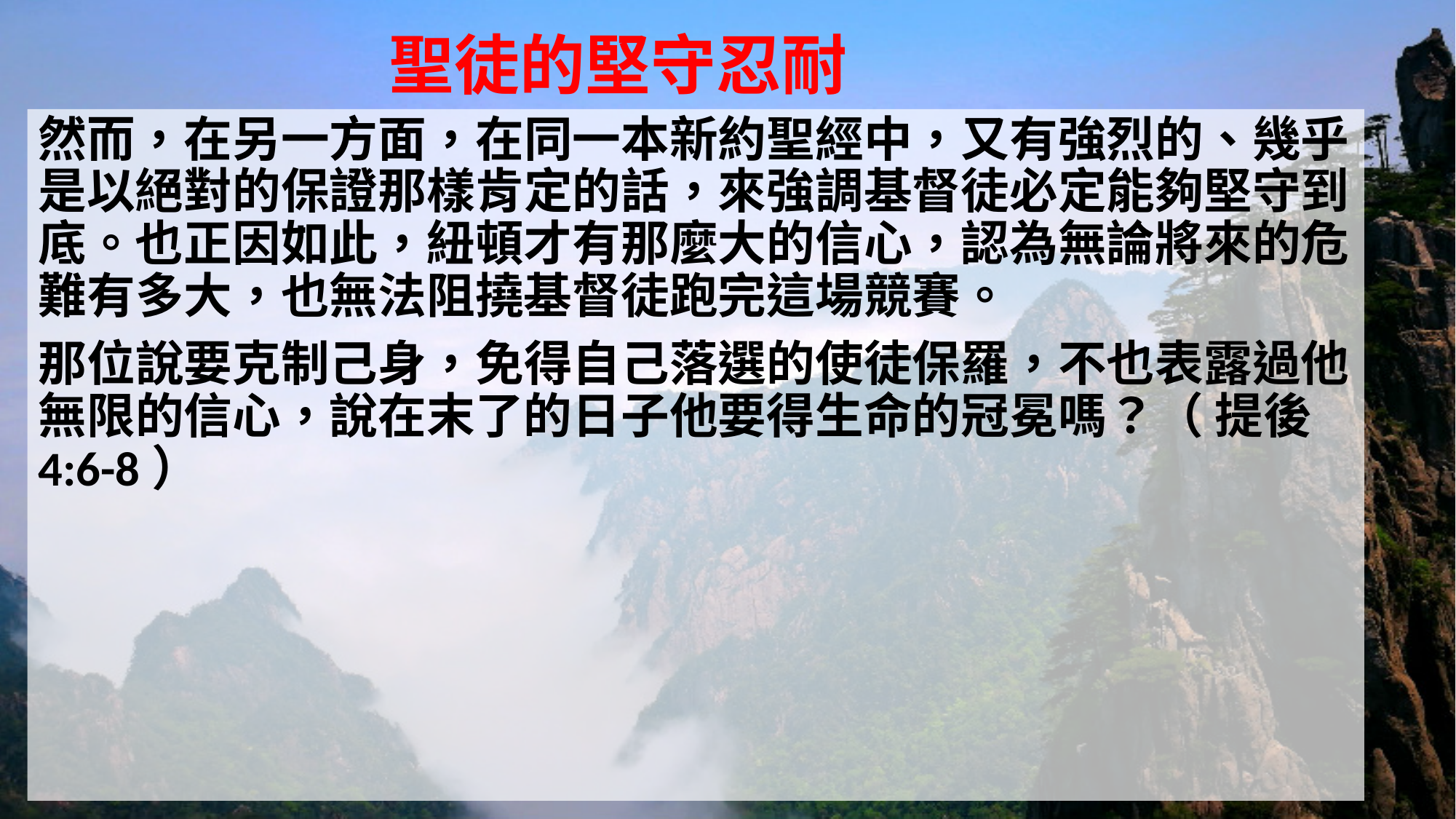

# 聖徒的堅守忍耐
然而，在另一方面，在同一本新約聖經中，又有強烈的、幾乎是以絕對的保證那樣肯定的話，來強調基督徒必定能夠堅守到底。也正因如此，紐頓才有那麼大的信心，認為無論將來的危難有多大，也無法阻撓基督徒跑完這場競賽。
那位說要克制己身，免得自己落選的使徒保羅，不也表露過他無限的信心，說在末了的日子他要得生命的冠冕嗎？（ 提後 4:6-8）